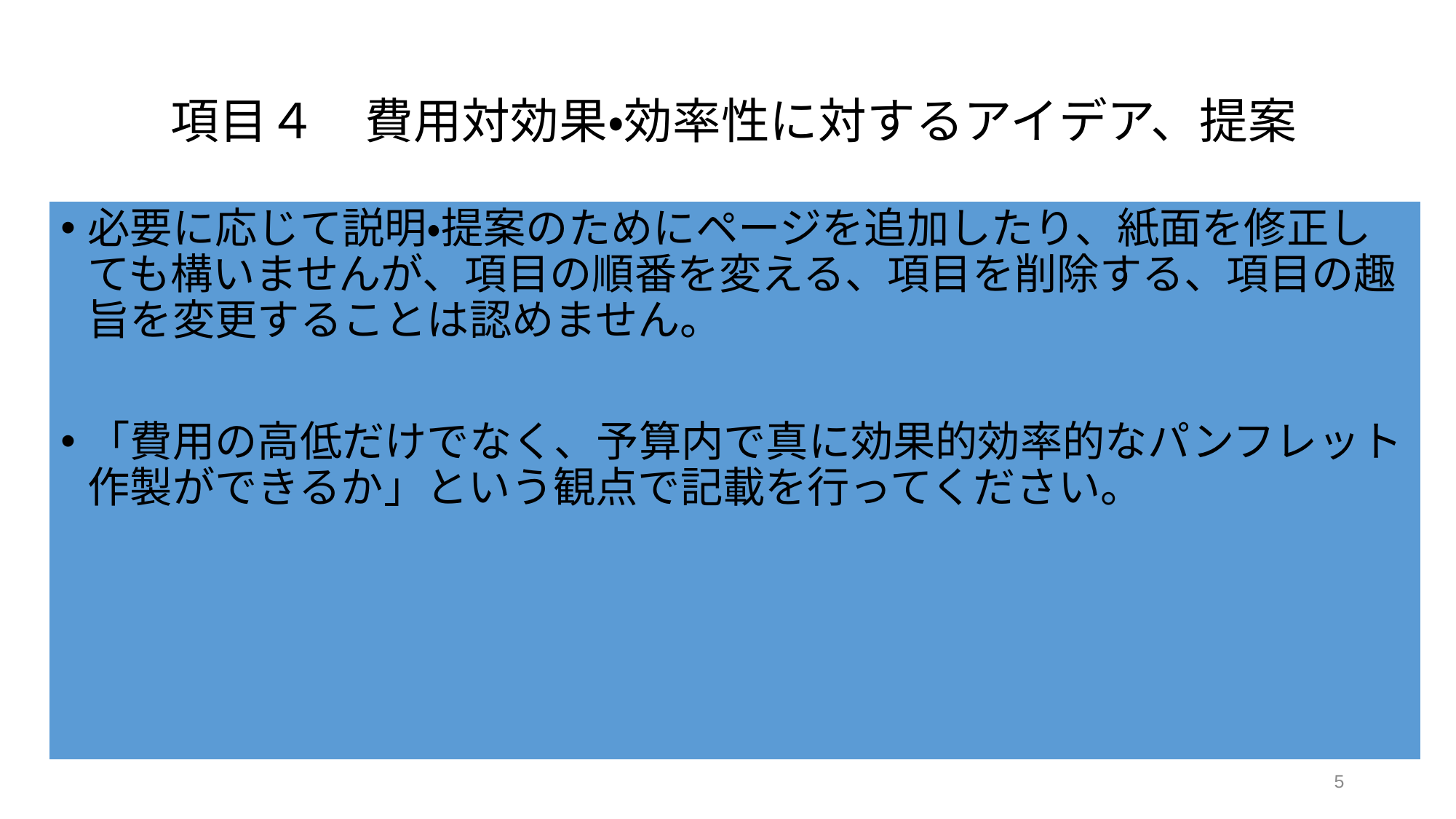

# 項目４　費用対効果・効率性に対するアイデア、提案
必要に応じて説明・提案のためにページを追加したり、紙面を修正しても構いませんが、項目の順番を変える、項目を削除する、項目の趣旨を変更することは認めません。

「費用の高低だけでなく、予算内で真に効果的効率的なパンフレット作製ができるか」という観点で記載を行ってください。
5